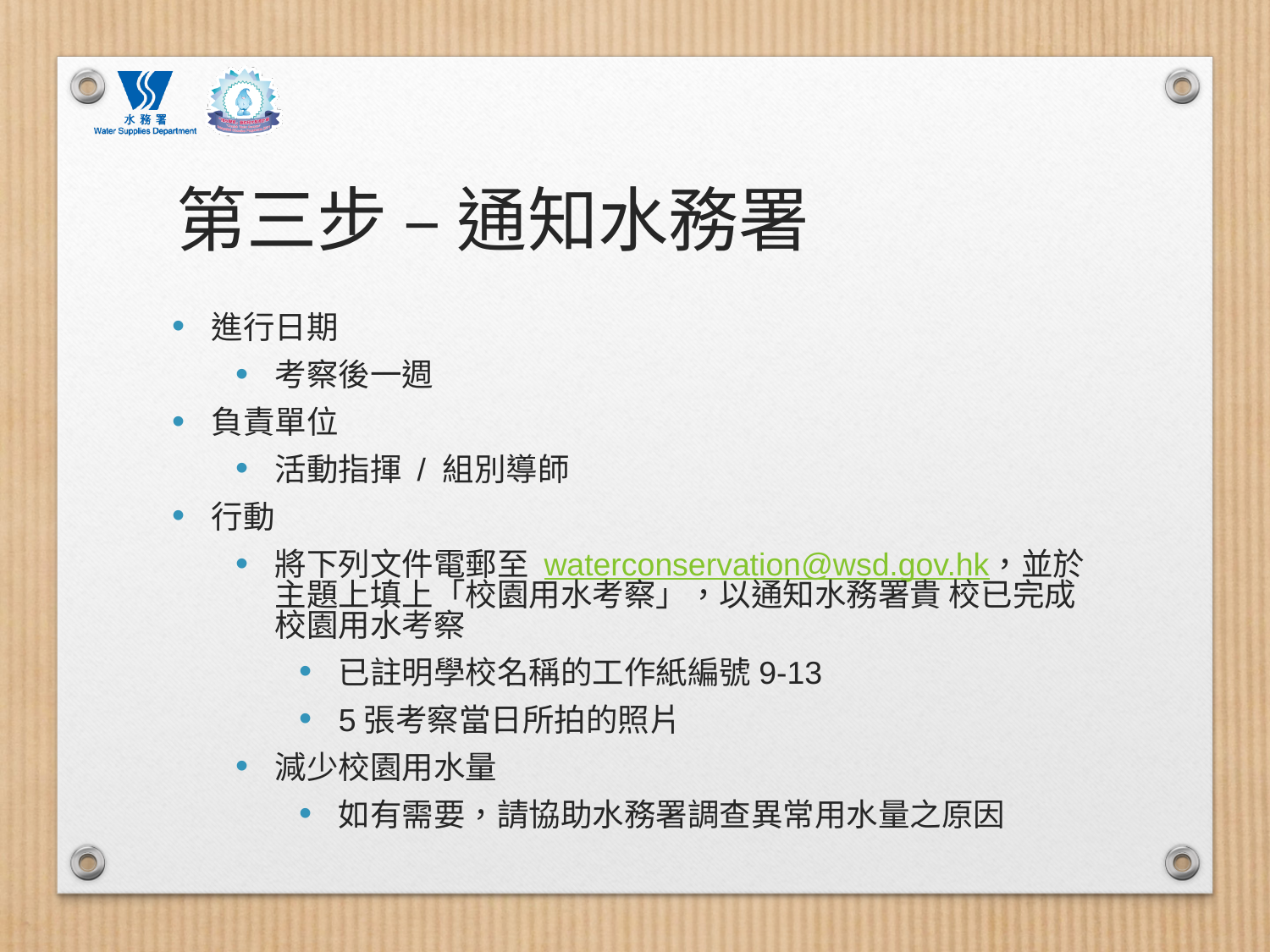

# 第三步 – 通知水務署
進行日期
考察後一週
負責單位
活動指揮 / 組別導師
行動
將下列文件電郵至 waterconservation@wsd.gov.hk，並於主題上填上「校園用水考察」，以通知水務署貴 校已完成校園用水考察
已註明學校名稱的工作紙編號9-13
5張考察當日所拍的照片
減少校園用水量
如有需要，請協助水務署調查異常用水量之原因